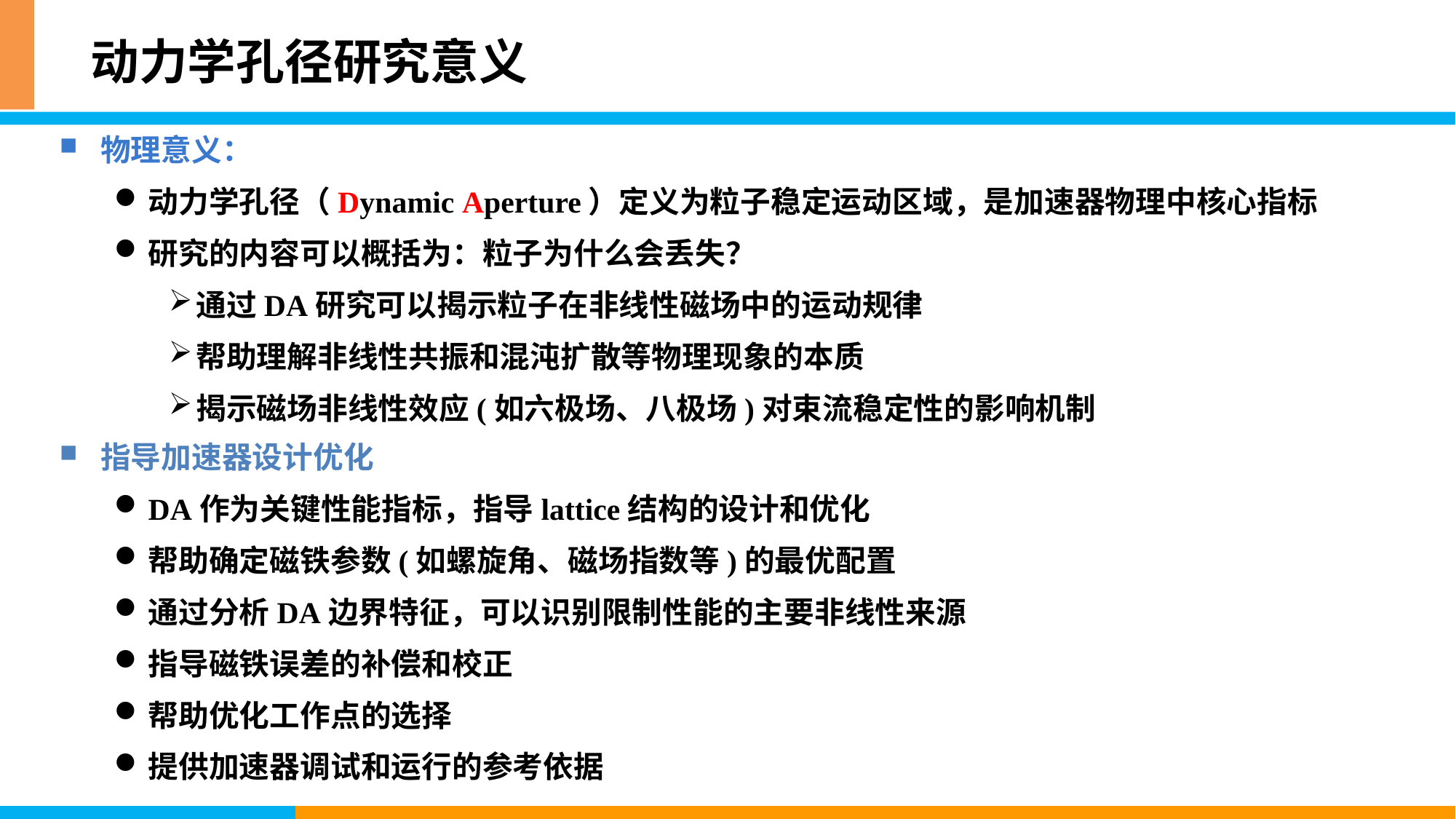

# 动力学孔径研究意义
物理意义：
动力学孔径（Dynamic Aperture）定义为粒子稳定运动区域，是加速器物理中核心指标
研究的内容可以概括为：粒子为什么会丢失？
通过DA研究可以揭示粒子在非线性磁场中的运动规律
帮助理解非线性共振和混沌扩散等物理现象的本质
揭示磁场非线性效应(如六极场、八极场)对束流稳定性的影响机制
指导加速器设计优化
DA作为关键性能指标，指导lattice结构的设计和优化
帮助确定磁铁参数(如螺旋角、磁场指数等)的最优配置
通过分析DA边界特征，可以识别限制性能的主要非线性来源
指导磁铁误差的补偿和校正
帮助优化工作点的选择
提供加速器调试和运行的参考依据